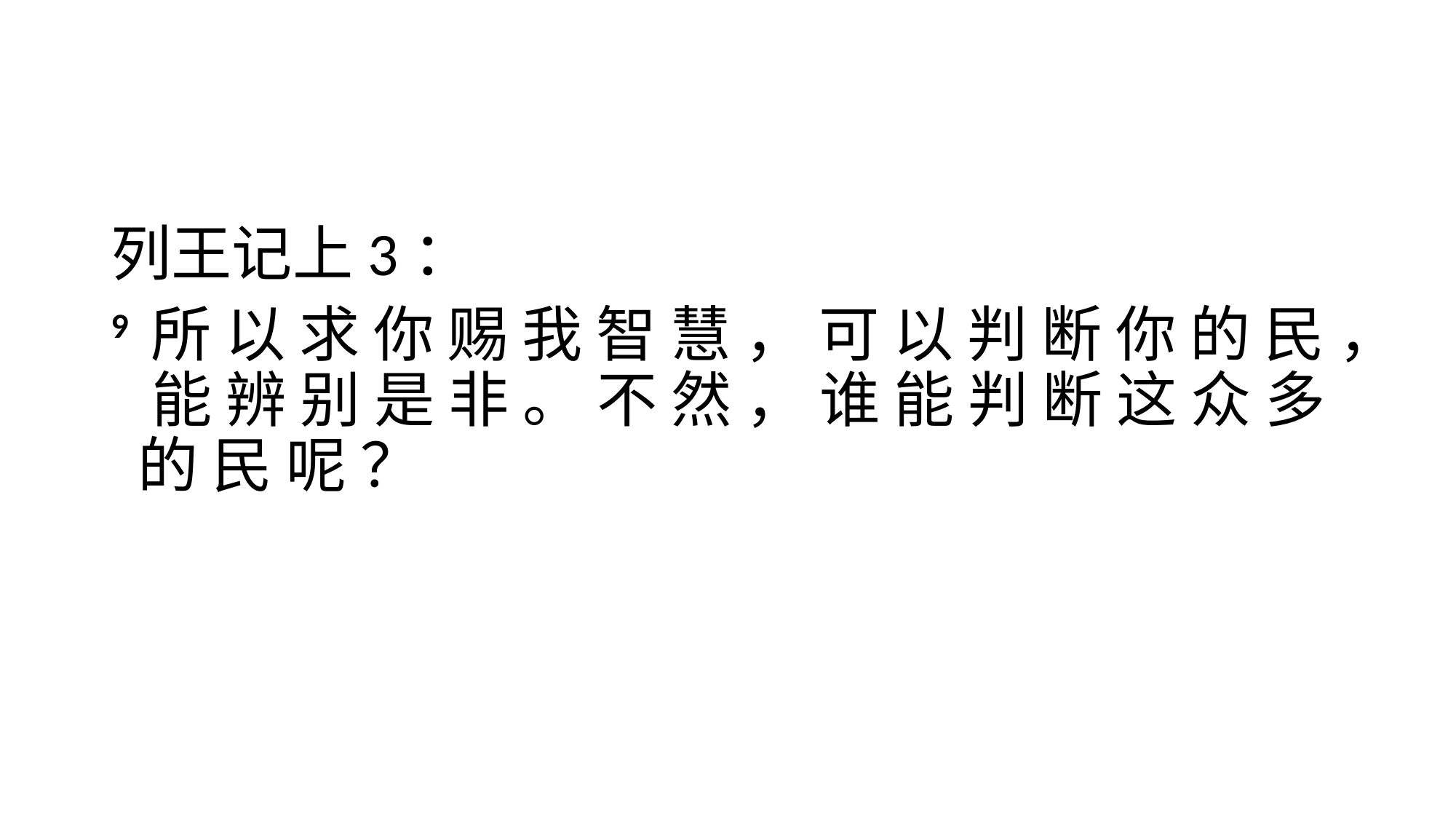

#
列王记上3：
9 所 以 求 你 赐 我 智 慧 ， 可 以 判 断 你 的 民 ， 能 辨 别 是 非 。 不 然 ， 谁 能 判 断 这 众 多 的 民 呢 ？